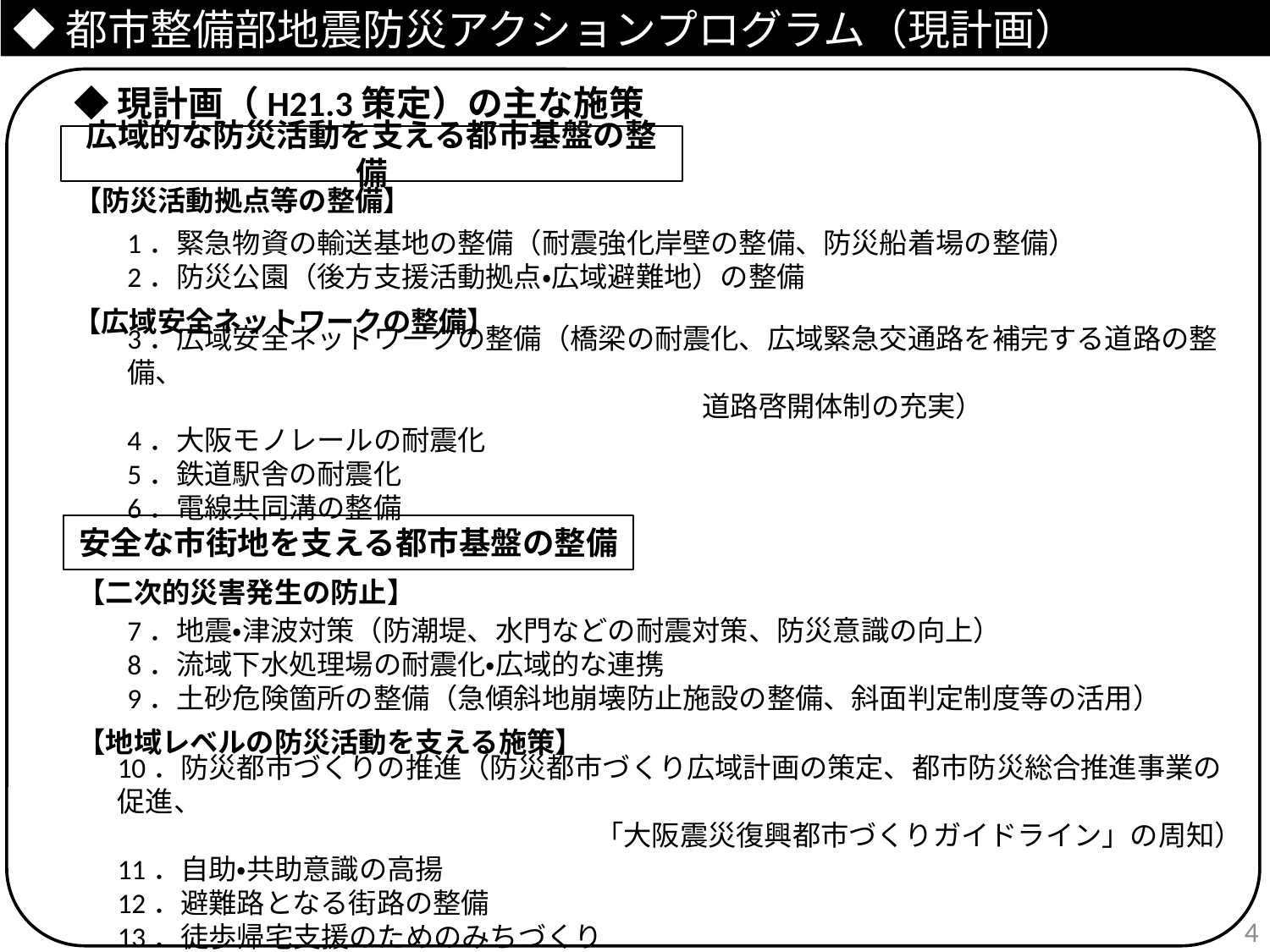

◆都市整備部地震防災アクションプログラム（現計画）

◆現計画（H21.3策定）の主な施策
広域的な防災活動を支える都市基盤の整備
【防災活動拠点等の整備】
1．緊急物資の輸送基地の整備（耐震強化岸壁の整備、防災船着場の整備）
2．防災公園（後方支援活動拠点・広域避難地）の整備
【広域安全ネットワークの整備】
3．広域安全ネットワークの整備（橋梁の耐震化、広域緊急交通路を補完する道路の整備、
　　　　　　　　　　　　　　　　　　　  　道路啓開体制の充実）
4．大阪モノレールの耐震化
5．鉄道駅舎の耐震化
6．電線共同溝の整備
安全な市街地を支える都市基盤の整備
【二次的災害発生の防止】
7．地震・津波対策（防潮堤、水門などの耐震対策、防災意識の向上）
8．流域下水処理場の耐震化・広域的な連携
9．土砂危険箇所の整備（急傾斜地崩壊防止施設の整備、斜面判定制度等の活用）
【地域レベルの防災活動を支える施策】
10．防災都市づくりの推進（防災都市づくり広域計画の策定、都市防災総合推進事業の促進、
　　　　　　　　　　　　　　　　　「大阪震災復興都市づくりガイドライン」の周知）
11．自助・共助意識の高揚
12．避難路となる街路の整備
13．徒歩帰宅支援のためのみちづくり
4